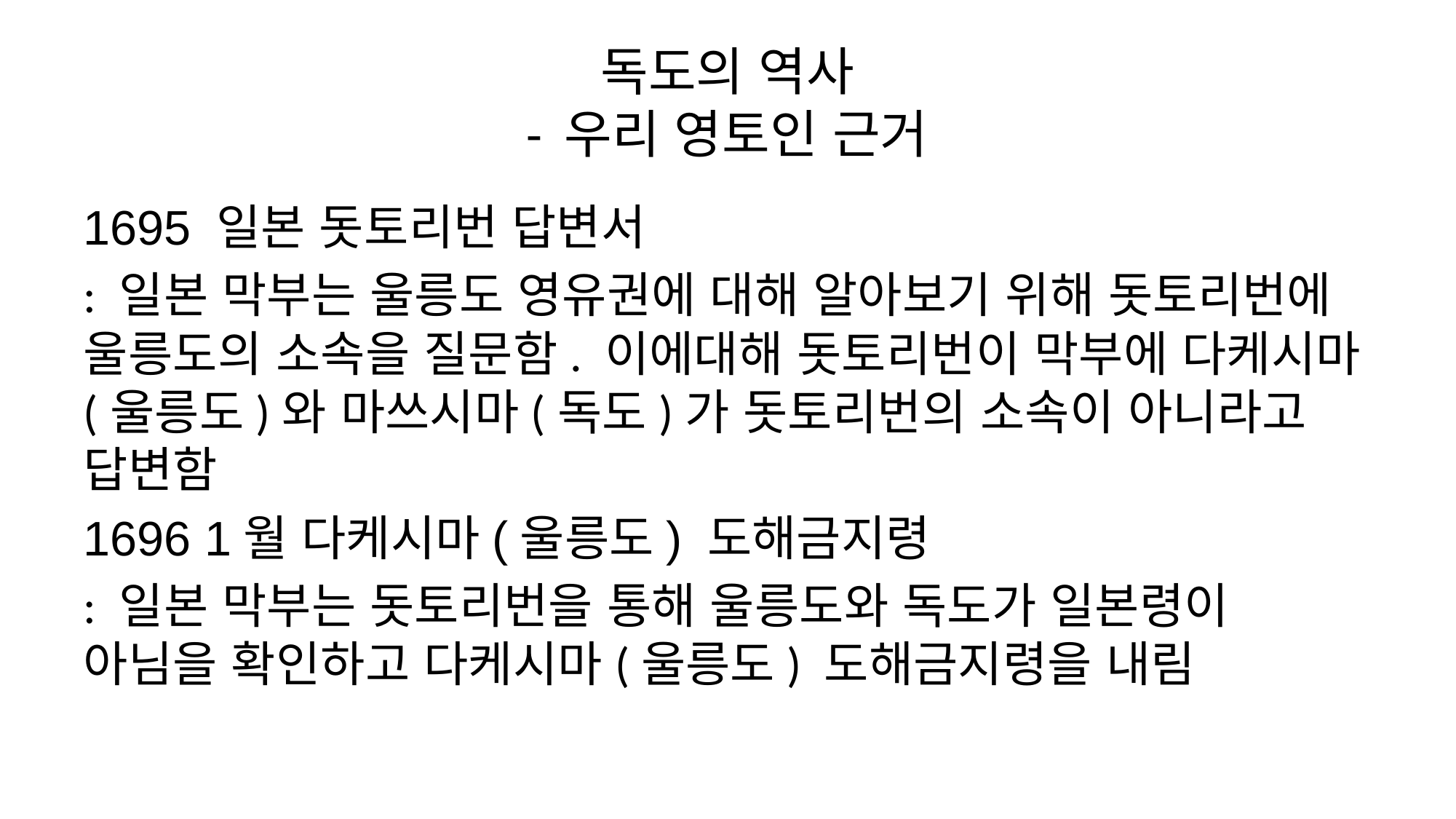

# 독도의 역사 - 우리 영토인 근거
1695 일본 돗토리번 답변서
: 일본 막부는 울릉도 영유권에 대해 알아보기 위해 돗토리번에 울릉도의 소속을 질문함. 이에대해 돗토리번이 막부에 다케시마(울릉도)와 마쓰시마(독도)가 돗토리번의 소속이 아니라고 답변함
1696 1월 다케시마(울릉도) 도해금지령
: 일본 막부는 돗토리번을 통해 울릉도와 독도가 일본령이 아님을 확인하고 다케시마(울릉도) 도해금지령을 내림